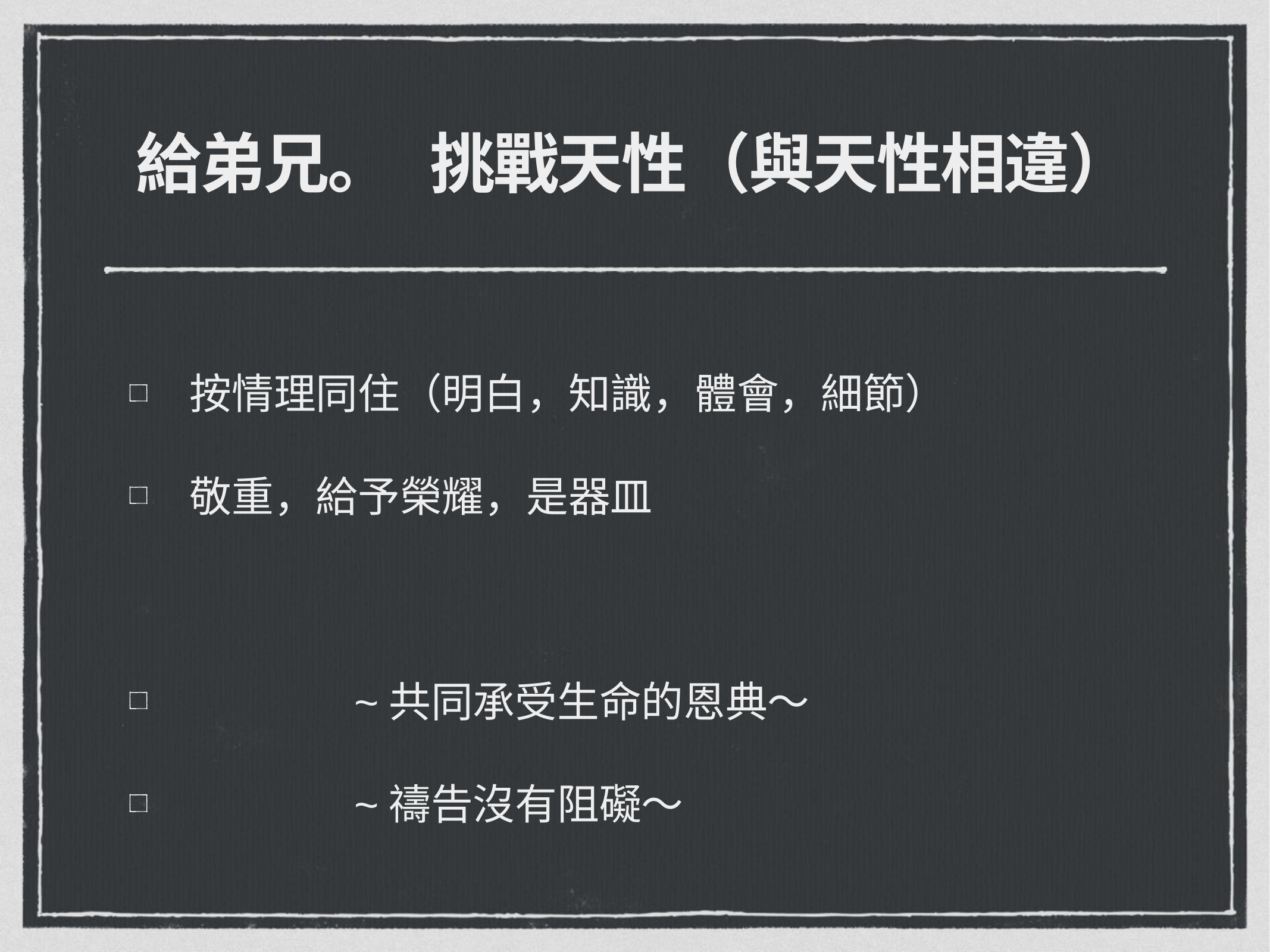

# 給弟兄。   挑戰天性（與天性相違）
按情理同住（明白，知識，體會，細節）
敬重，給予榮耀，是器皿

              ~共同承受生命的恩典～
              ~禱告沒有阻礙～